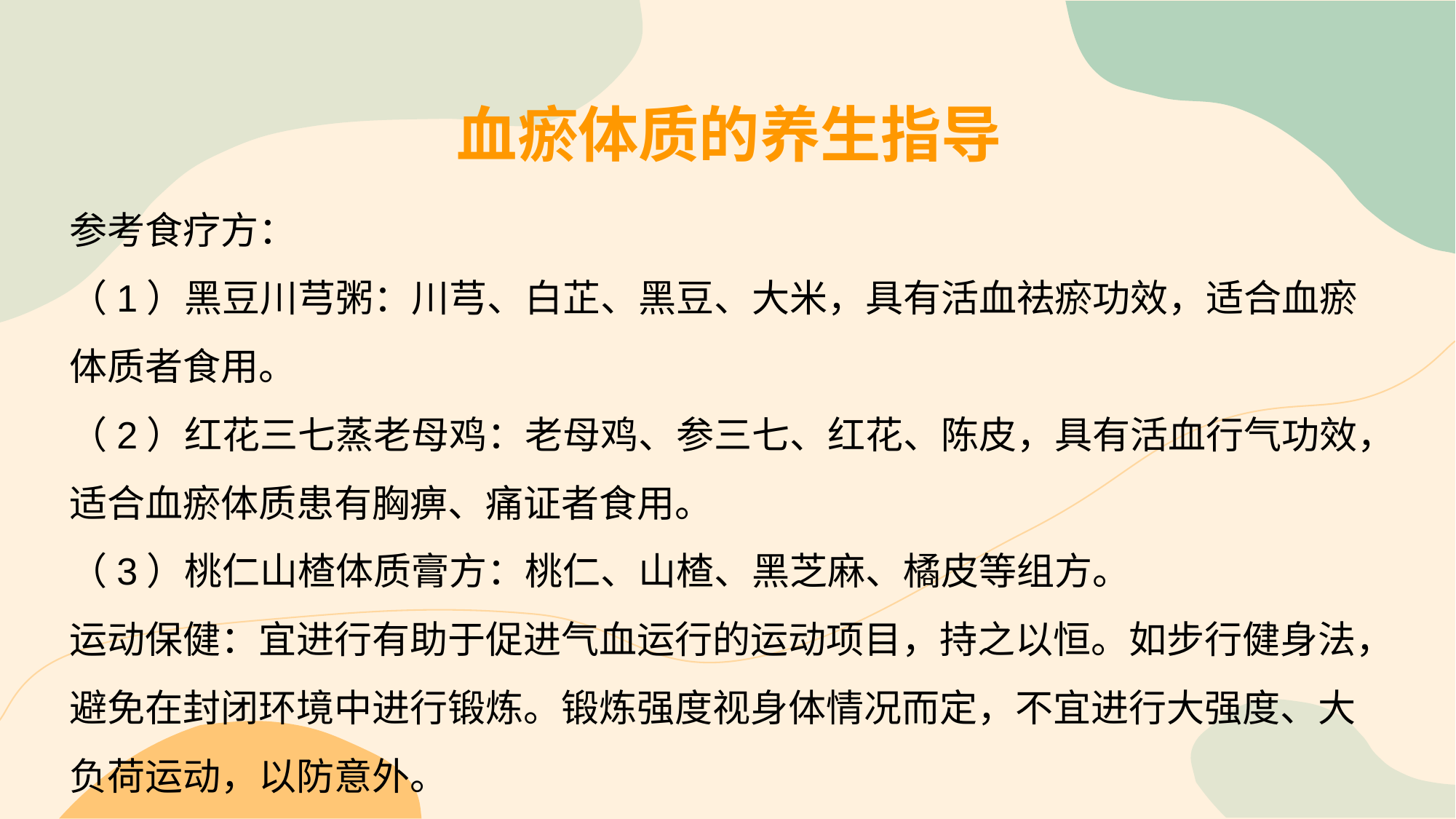

血瘀体质的养生指导
参考食疗方：
（1）黑豆川芎粥：川芎、白芷、黑豆、大米，具有活血祛瘀功效，适合血瘀体质者食用。
（2）红花三七蒸老母鸡：老母鸡、参三七、红花、陈皮，具有活血行气功效，适合血瘀体质患有胸痹、痛证者食用。
（3）桃仁山楂体质膏方：桃仁、山楂、黑芝麻、橘皮等组方。
运动保健：宜进行有助于促进气血运行的运动项目，持之以恒。如步行健身法，避免在封闭环境中进行锻炼。锻炼强度视身体情况而定，不宜进行大强度、大负荷运动，以防意外。